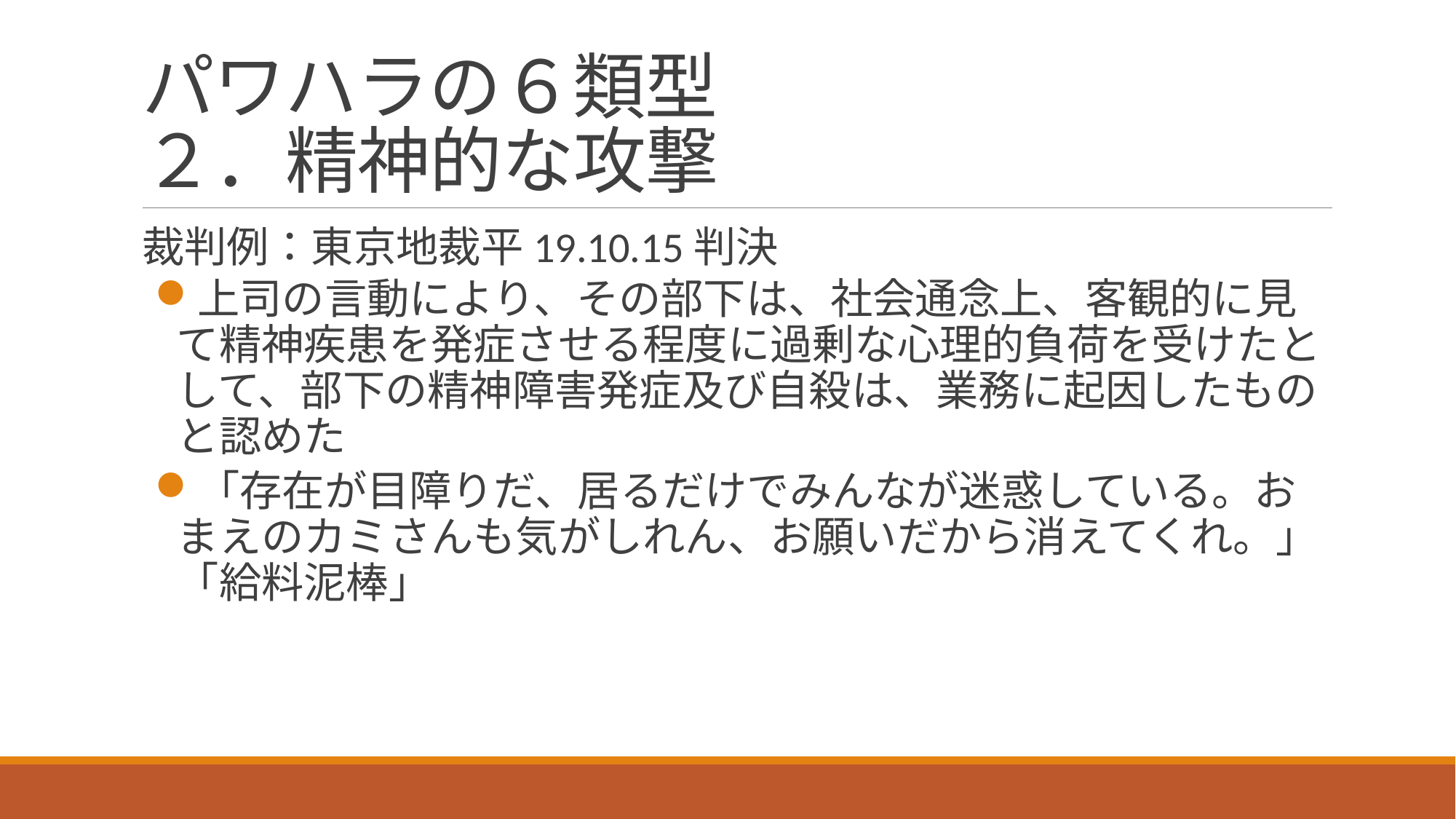

# パワハラの６類型 ２．精神的な攻撃
裁判例：東京地裁平19.10.15判決
上司の言動により、その部下は、社会通念上、客観的に見て精神疾患を発症させる程度に過剰な心理的負荷を受けたとして、部下の精神障害発症及び自殺は、業務に起因したものと認めた
「存在が目障りだ、居るだけでみんなが迷惑している。おまえのカミさんも気がしれん、お願いだから消えてくれ。」「給料泥棒」